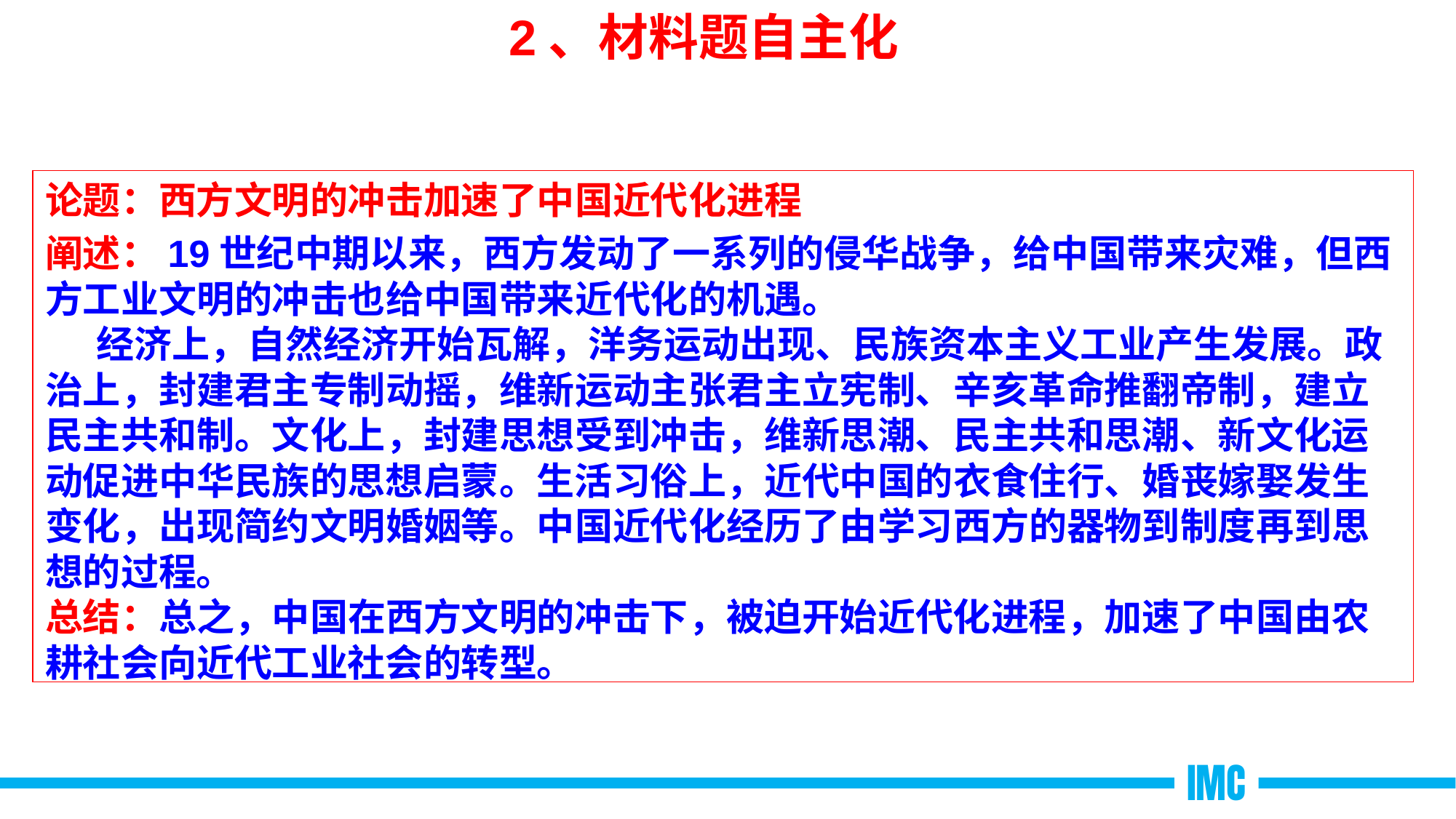

2、材料题自主化
论题：西方文明的冲击加速了中国近代化进程
阐述：19世纪中期以来，西方发动了一系列的侵华战争，给中国带来灾难，但西方工业文明的冲击也给中国带来近代化的机遇。
      经济上，自然经济开始瓦解，洋务运动出现、民族资本主义工业产生发展。政治上，封建君主专制动摇，维新运动主张君主立宪制、辛亥革命推翻帝制，建立民主共和制。文化上，封建思想受到冲击，维新思潮、民主共和思潮、新文化运动促进中华民族的思想启蒙。生活习俗上，近代中国的衣食住行、婚丧嫁娶发生变化，出现简约文明婚姻等。中国近代化经历了由学习西方的器物到制度再到思想的过程。
总结：总之，中国在西方文明的冲击下，被迫开始近代化进程，加速了中国由农耕社会向近代工业社会的转型。